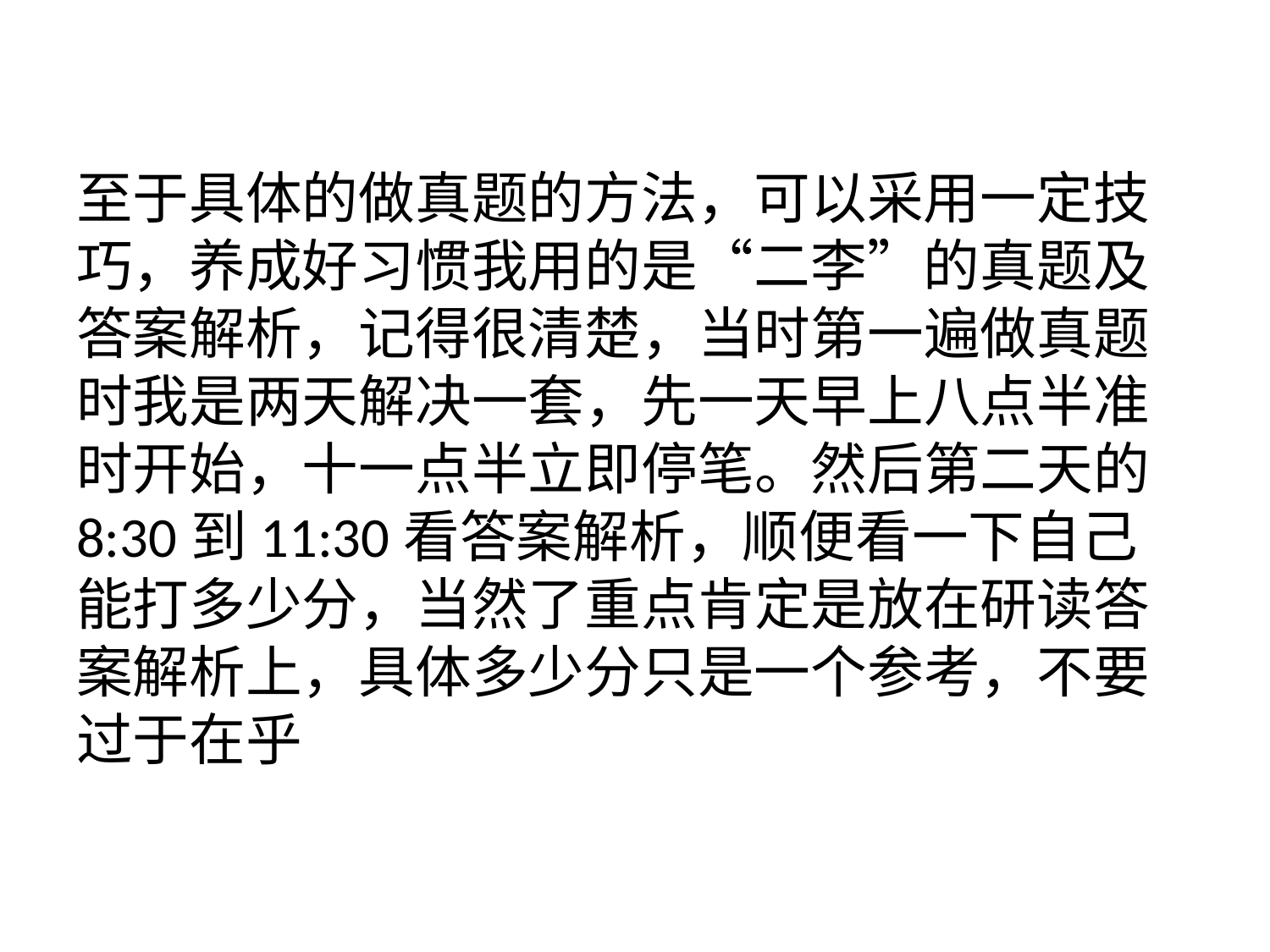

# 至于具体的做真题的方法，可以采用一定技巧，养成好习惯我用的是“二李”的真题及答案解析，记得很清楚，当时第一遍做真题时我是两天解决一套，先一天早上八点半准时开始，十一点半立即停笔。然后第二天的8:30到11:30看答案解析，顺便看一下自己能打多少分，当然了重点肯定是放在研读答案解析上，具体多少分只是一个参考，不要过于在乎